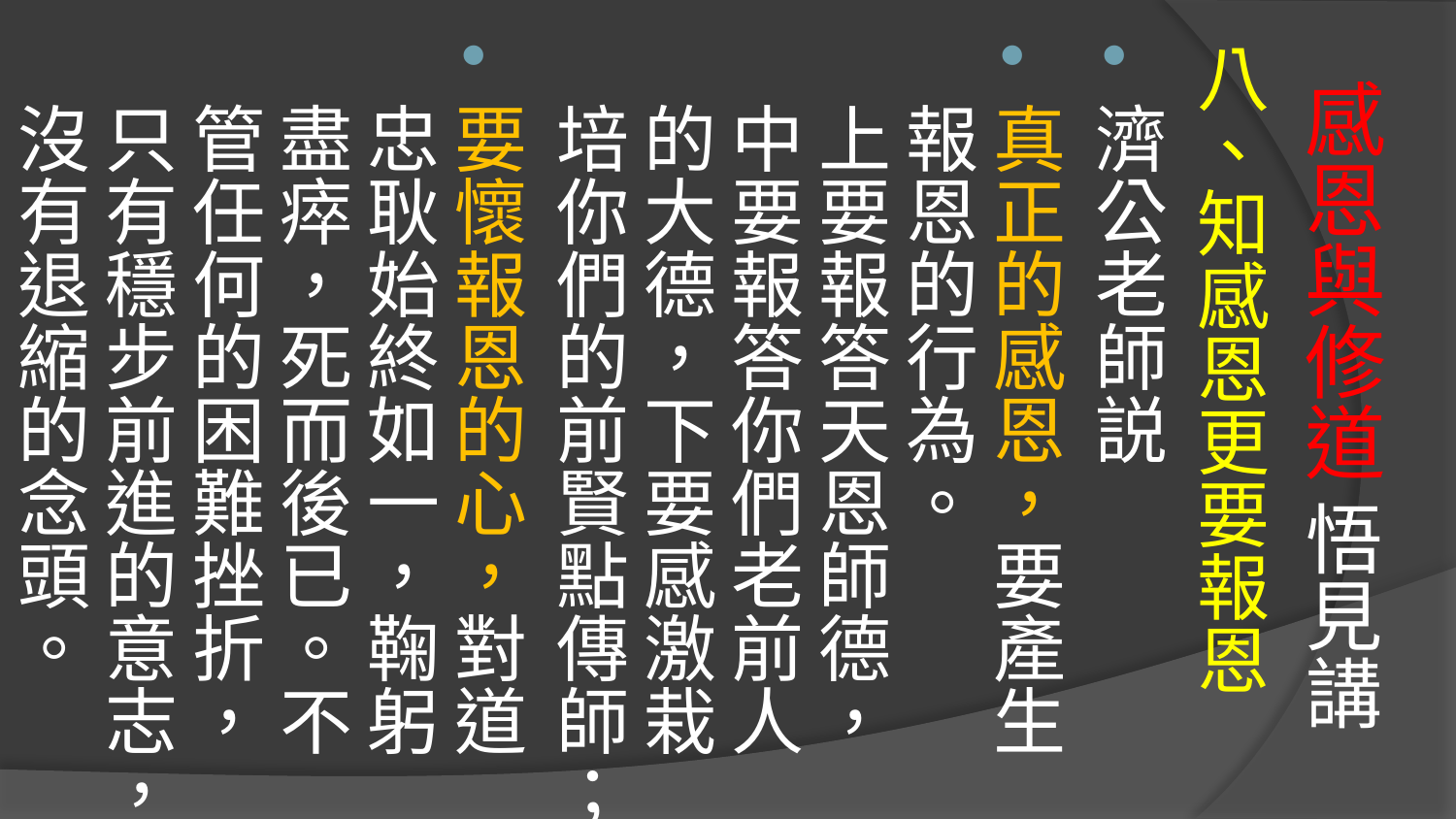

八、知感恩更要報恩
濟公老師説
真正的感恩，要產生報恩的行為。
上要報答天恩師德，中要報答你們老前人的大德，下要感激栽培你們的前賢點傳師；
要懷報恩的心，對道忠耿始終如一，鞠躬盡瘁，死而後已。不管任何的困難挫折，只有穩步前進的意志，沒有退縮的念頭。
# 感恩與修道 悟見講